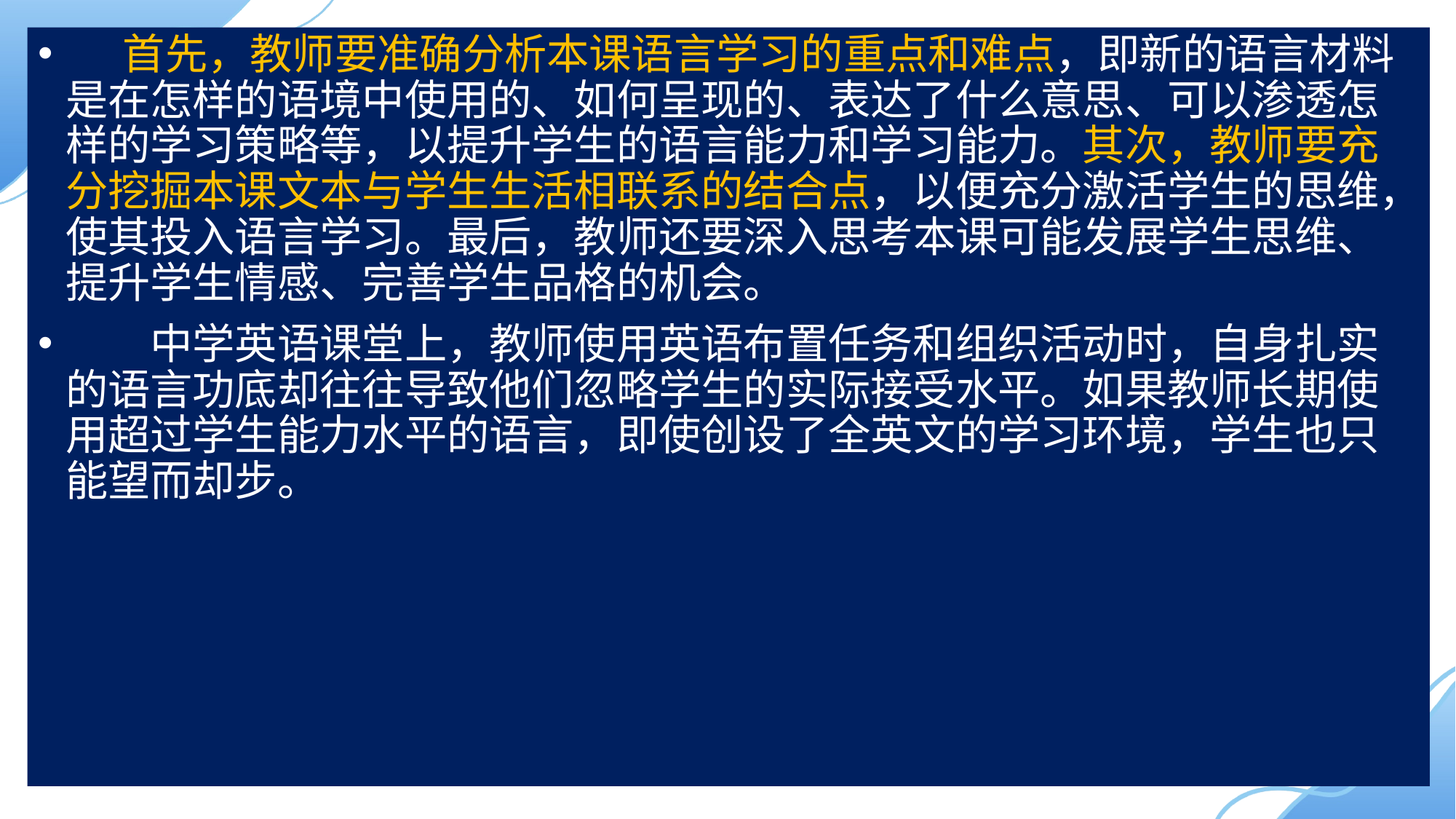

首先，教师要准确分析本课语言学习的重点和难点，即新的语言材料是在怎样的语境中使用的、如何呈现的、表达了什么意思、可以渗透怎样的学习策略等，以提升学生的语言能力和学习能力。其次，教师要充分挖掘本课文本与学生生活相联系的结合点，以便充分激活学生的思维，使其投入语言学习。最后，教师还要深入思考本课可能发展学生思维、提升学生情感、完善学生品格的机会。
　　中学英语课堂上，教师使用英语布置任务和组织活动时，自身扎实的语言功底却往往导致他们忽略学生的实际接受水平。如果教师长期使用超过学生能力水平的语言，即使创设了全英文的学习环境，学生也只能望而却步。